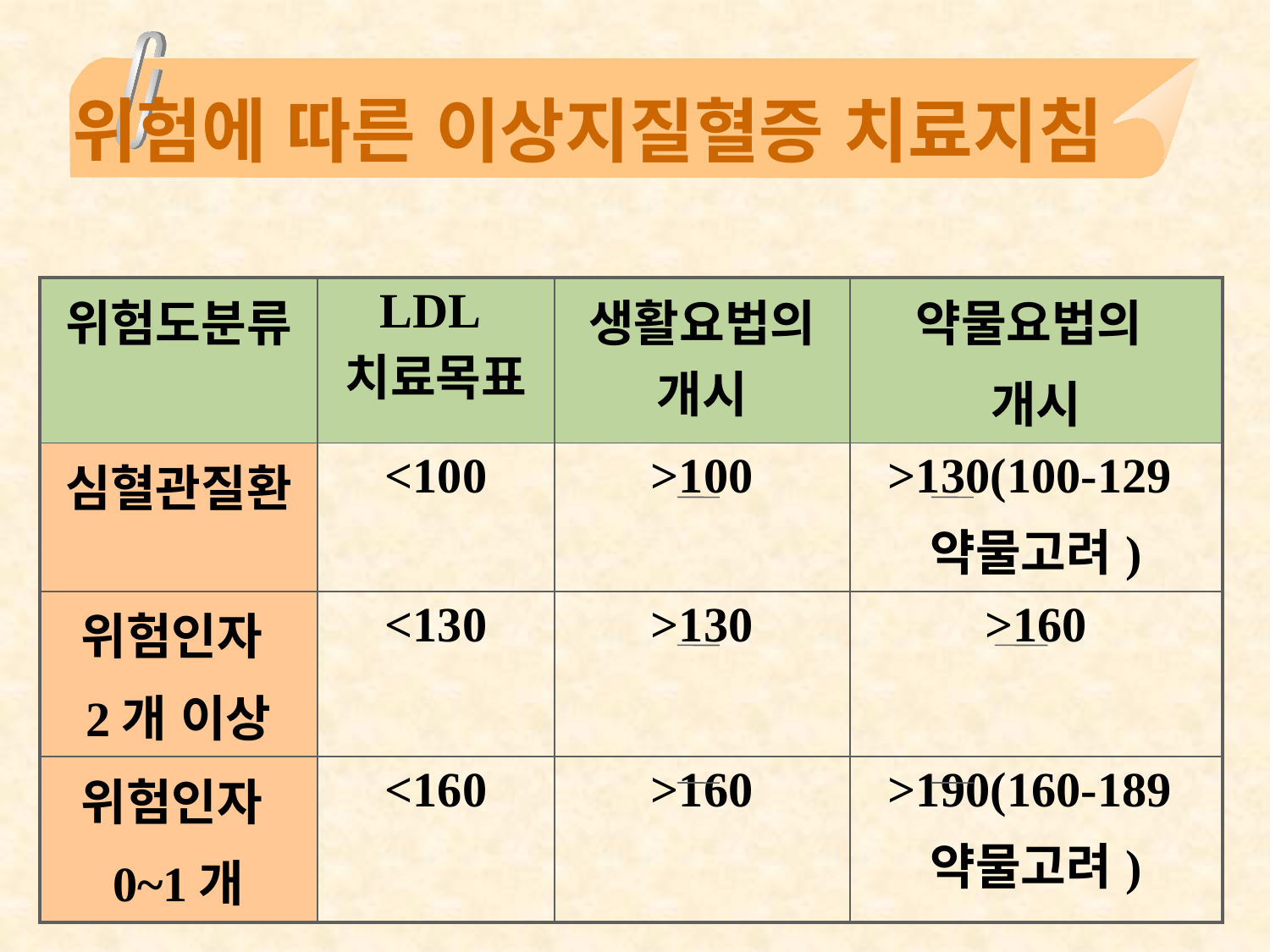

# 위험에 따른 이상지질혈증 치료지침
| 위험도분류 | LDL치료목표 | 생활요법의 개시 | 약물요법의 개시 |
| --- | --- | --- | --- |
| 심혈관질환 | <100 | >100 | >130(100-129 약물고려) |
| 위험인자 2개 이상 | <130 | >130 | >160 |
| 위험인자 0~1개 | <160 | >160 | >190(160-189 약물고려) |